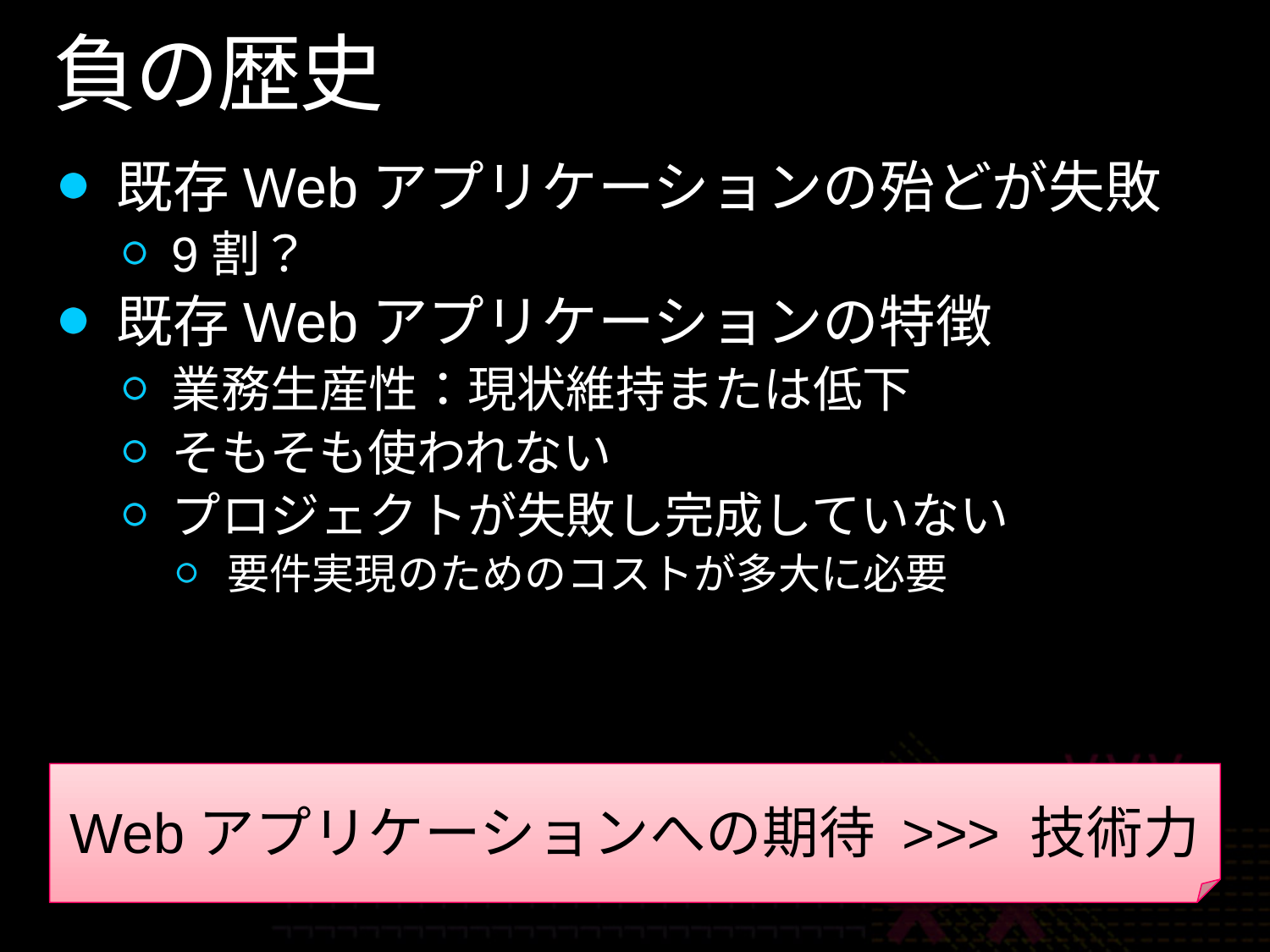

# 負の歴史
既存Webアプリケーションの殆どが失敗
9割？
既存Webアプリケーションの特徴
業務生産性：現状維持または低下
そもそも使われない
プロジェクトが失敗し完成していない
要件実現のためのコストが多大に必要

Webアプリケーションへの期待 >>> 技術力